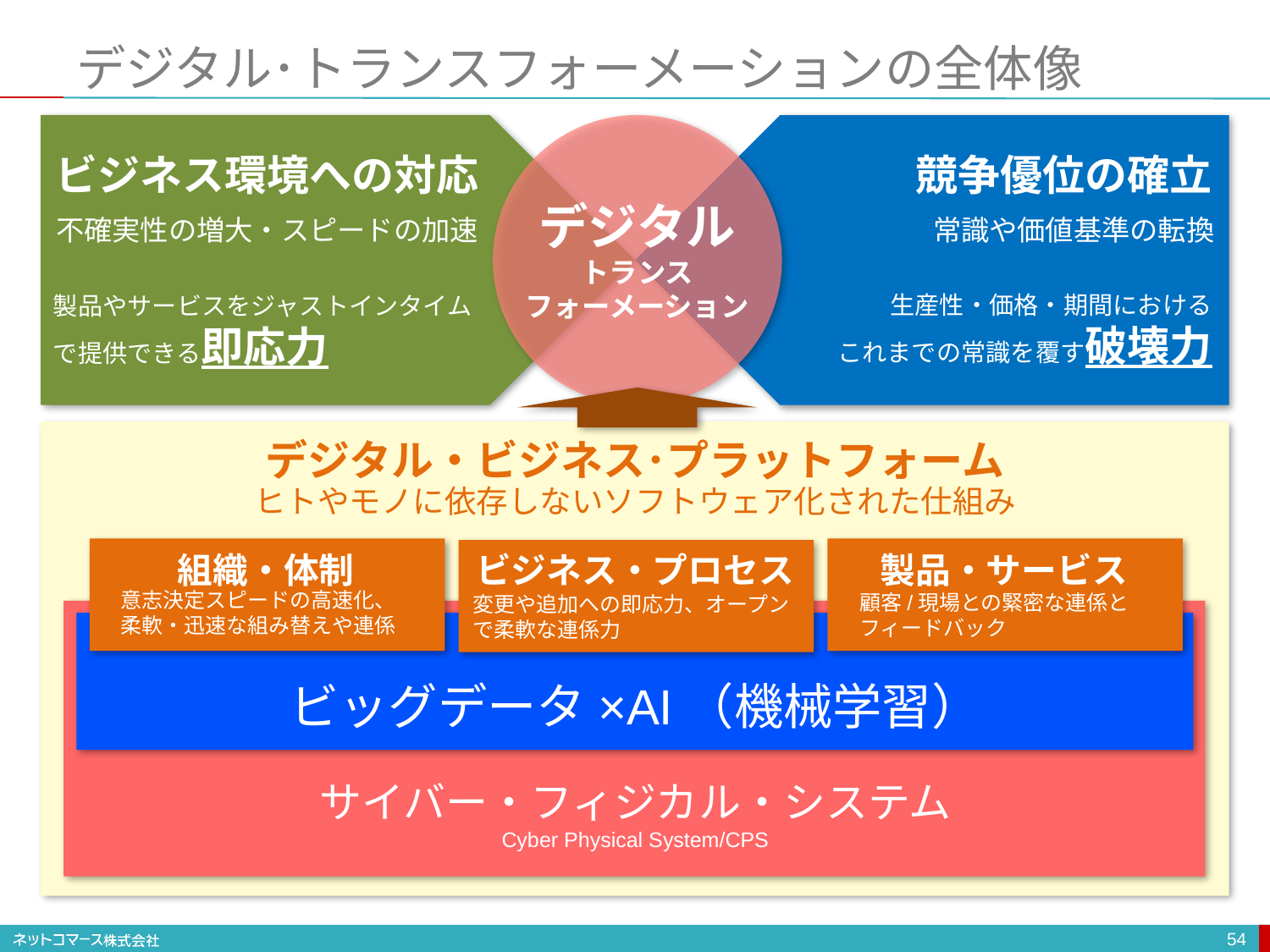

# デジタル･トランスフォーメーションの全体像

ビジネス環境への対応
競争優位の確立
デジタル
トランス
フォーメーション
常識や価値基準の転換
不確実性の増大・スピードの加速
生産性・価格・期間における
これまでの常識を覆す破壊力
製品やサービスをジャストインタイムで提供できる即応力

デジタル・ビジネス･プラットフォーム
ヒトやモノに依存しないソフトウェア化された仕組み

組織・体制
ビジネス・プロセス
製品・サービス
意志決定スピードの高速化、柔軟・迅速な組み替えや連係
顧客/現場との緊密な連係とフィードバック
変更や追加への即応力、オープンで柔軟な連係力

ビッグデータ×AI（機械学習）
サイバー・フィジカル・システム
Cyber Physical System/CPS
54